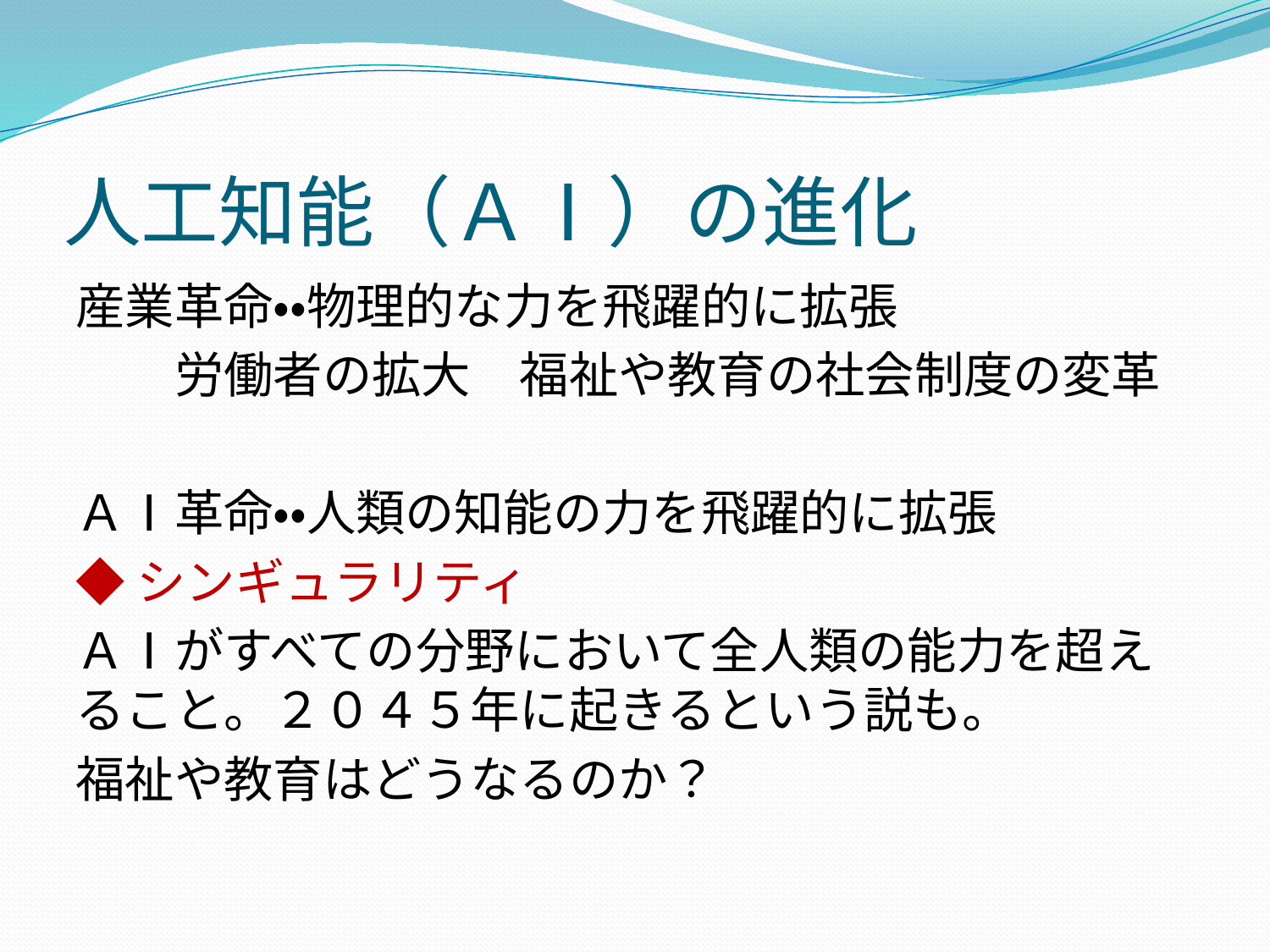

# 人工知能（ＡⅠ）の進化
産業革命・・物理的な力を飛躍的に拡張
　　労働者の拡大　福祉や教育の社会制度の変革

ＡⅠ革命・・人類の知能の力を飛躍的に拡張
◆シンギュラリティ
ＡⅠがすべての分野において全人類の能力を超えること。２０４５年に起きるという説も。
福祉や教育はどうなるのか？